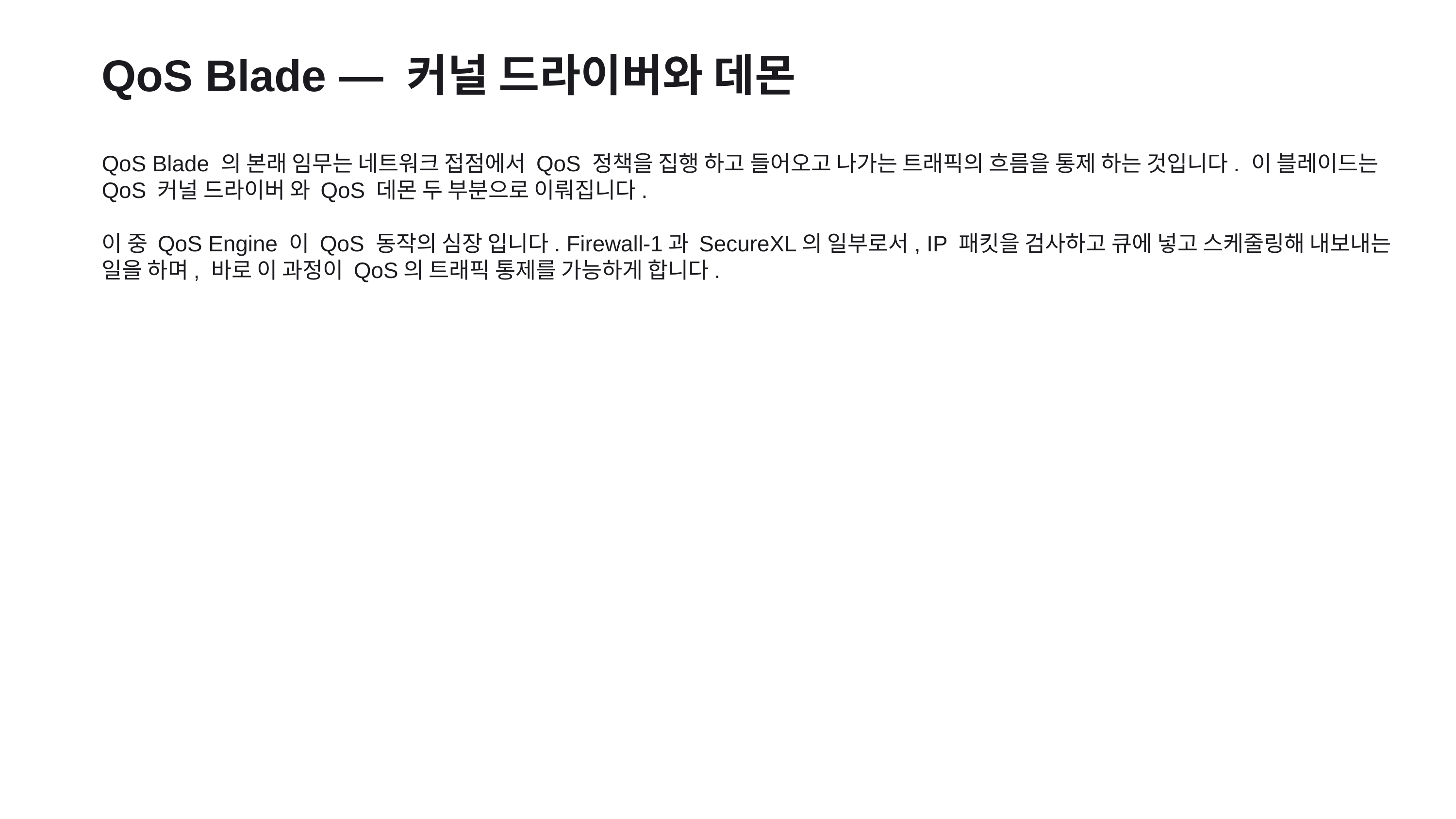

QoS Blade — 커널 드라이버와 데몬
QoS Blade 의 본래 임무는 네트워크 접점에서 QoS 정책을 집행 하고 들어오고 나가는 트래픽의 흐름을 통제 하는 것입니다. 이 블레이드는 QoS 커널 드라이버 와 QoS 데몬 두 부분으로 이뤄집니다.

이 중 QoS Engine 이 QoS 동작의 심장 입니다. Firewall-1과 SecureXL의 일부로서, IP 패킷을 검사하고 큐에 넣고 스케줄링해 내보내는 일을 하며, 바로 이 과정이 QoS의 트래픽 통제를 가능하게 합니다.